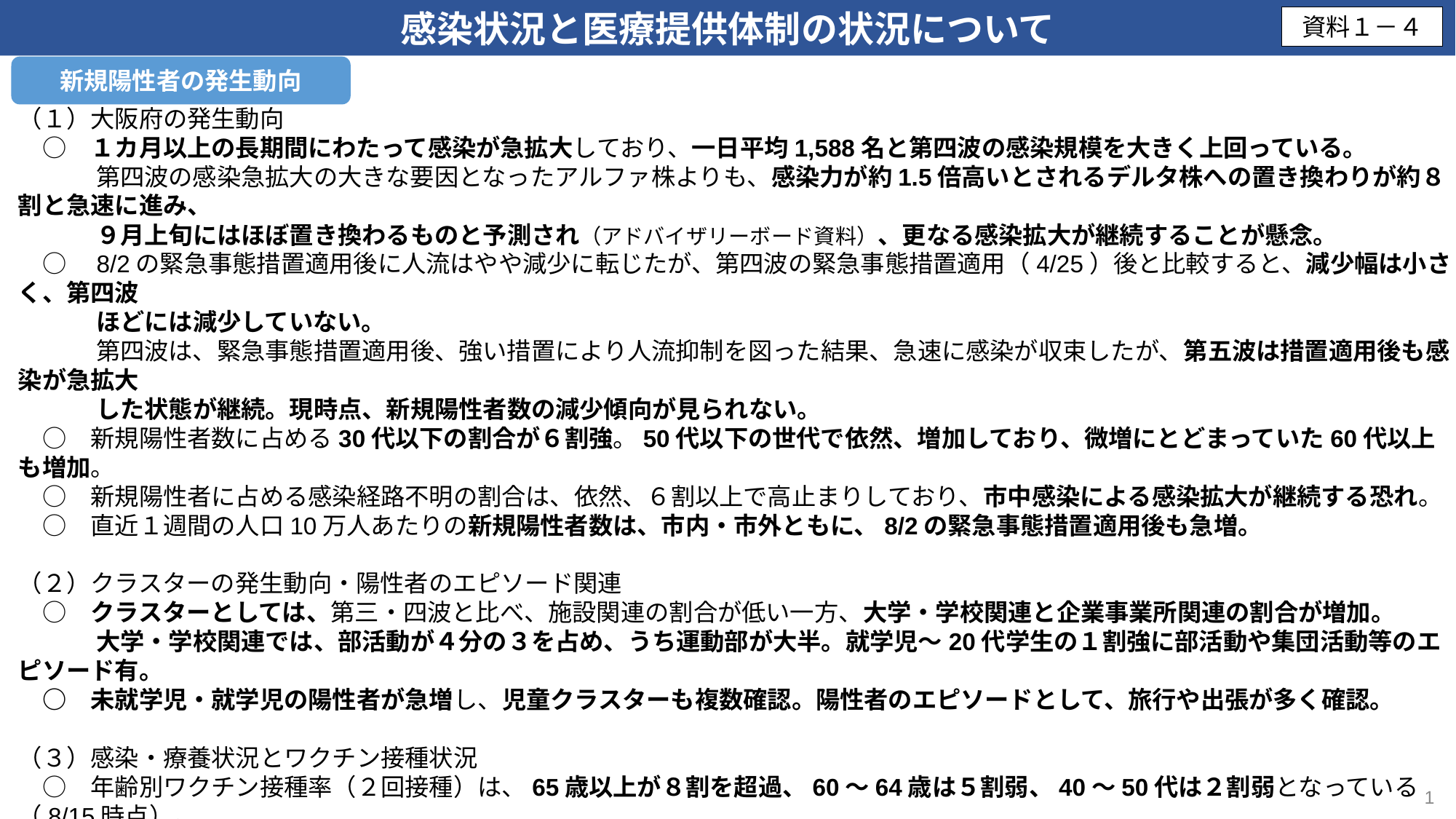

感染状況と医療提供体制の状況について
資料１－４
新規陽性者の発生動向

（１）大阪府の発生動向
　○　１カ月以上の長期間にわたって感染が急拡大しており、一日平均1,588名と第四波の感染規模を大きく上回っている。
　　　 第四波の感染急拡大の大きな要因となったアルファ株よりも、感染力が約1.5倍高いとされるデルタ株への置き換わりが約８割と急速に進み、
　　　 ９月上旬にはほぼ置き換わるものと予測され（アドバイザリーボード資料）、更なる感染拡大が継続することが懸念。
　○　8/2の緊急事態措置適用後に人流はやや減少に転じたが、第四波の緊急事態措置適用（4/25）後と比較すると、減少幅は小さく、第四波
　　　 ほどには減少していない。
　　　 第四波は、緊急事態措置適用後、強い措置により人流抑制を図った結果、急速に感染が収束したが、第五波は措置適用後も感染が急拡大
　　　 した状態が継続。現時点、新規陽性者数の減少傾向が見られない。
　○　新規陽性者数に占める30代以下の割合が６割強。50代以下の世代で依然、増加しており、微増にとどまっていた60代以上も増加。
　○　新規陽性者に占める感染経路不明の割合は、依然、６割以上で高止まりしており、市中感染による感染拡大が継続する恐れ。
　○　直近１週間の人口10万人あたりの新規陽性者数は、市内・市外ともに、8/2の緊急事態措置適用後も急増。

（２）クラスターの発生動向・陽性者のエピソード関連
　○　クラスターとしては、第三・四波と比べ、施設関連の割合が低い一方、大学・学校関連と企業事業所関連の割合が増加。
　　　 大学・学校関連では、部活動が４分の３を占め、うち運動部が大半。就学児～20代学生の１割強に部活動や集団活動等のエピソード有。
　○　未就学児・就学児の陽性者が急増し、児童クラスターも複数確認。陽性者のエピソードとして、旅行や出張が多く確認。

（３）感染・療養状況とワクチン接種状況
　○　年齢別ワクチン接種率（２回接種）は、65歳以上が８割を超過、60～64歳は５割弱、40～50代は２割弱となっている（8/15時点）。
　○　新規陽性者に占める60代以上の割合は、依然、10％を下回っているものの、感染拡大を背景に新規陽性者数は増加。
　○　統計的分析が可能な状態までデータは蓄積されていないが、現時点で、ワクチン未接種者における新規陽性者数と比べ、ワクチン接種者に占
　　　 める新規陽性者数は少なく、また、ワクチン接種者のうち、ワクチン効果が期待される２回接種後14日以降に発症した者も少ない。
　　　（上記14日以降の発症者も確認されていることから、ワクチン接種により感染リスクがゼロになるものではなく、引き続き感染対策が必要。）
　　　 また、上記14日以降の発症者のうち、重症、死亡例は8月15日時点で確認されていない。

1